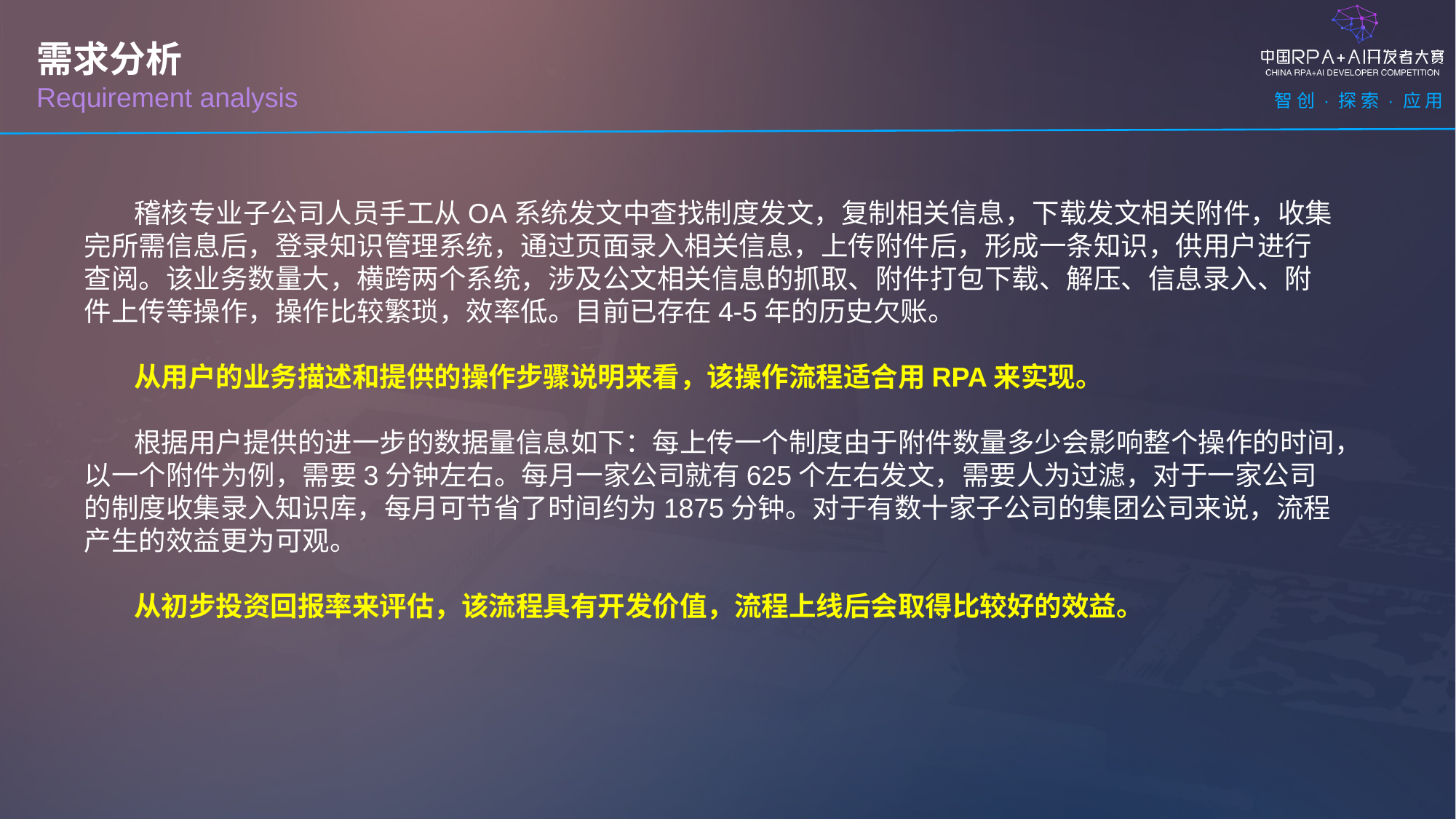

需求分析
Requirement analysis
       稽核专业子公司人员手工从OA系统发文中查找制度发文，复制相关信息，下载发文相关附件，收集完所需信息后，登录知识管理系统，通过页面录入相关信息，上传附件后，形成一条知识，供用户进行查阅。该业务数量大，横跨两个系统，涉及公文相关信息的抓取、附件打包下载、解压、信息录入、附件上传等操作，操作比较繁琐，效率低。目前已存在4-5年的历史欠账。

       从用户的业务描述和提供的操作步骤说明来看，该操作流程适合用RPA来实现。

       根据用户提供的进一步的数据量信息如下：每上传一个制度由于附件数量多少会影响整个操作的时间，以一个附件为例，需要3分钟左右。每月一家公司就有625个左右发文，需要人为过滤，对于一家公司的制度收集录入知识库，每月可节省了时间约为1875分钟。对于有数十家子公司的集团公司来说，流程产生的效益更为可观。

       从初步投资回报率来评估，该流程具有开发价值，流程上线后会取得比较好的效益。